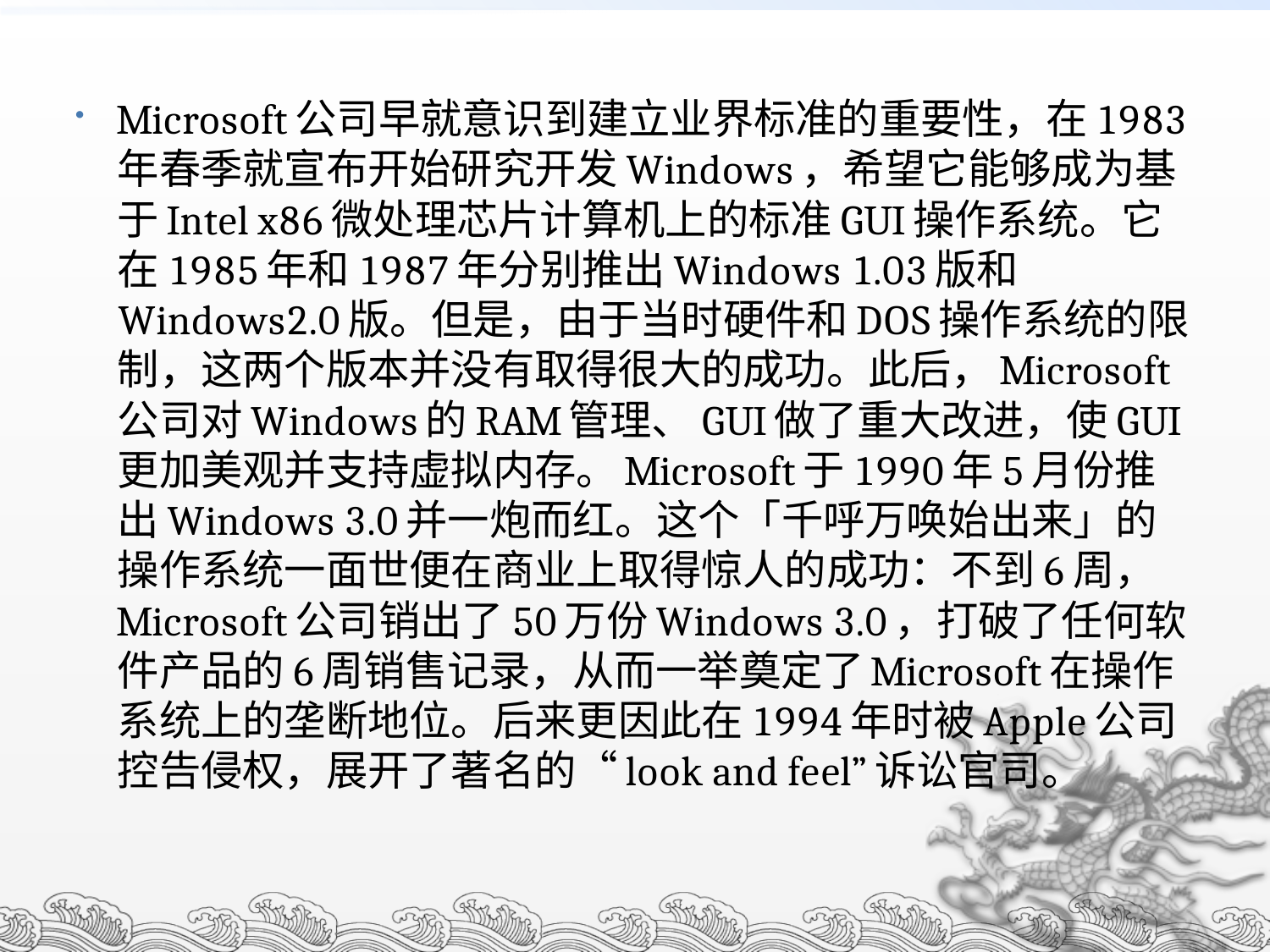

Microsoft公司早就意识到建立业界标准的重要性，在1983年春季就宣布开始研究开发Windows，希望它能够成为基于Intel x86微处理芯片计算机上的标准GUI操作系统。它在1985年和1987年分别推出Windows 1.03版和Windows2.0版。但是，由于当时硬件和DOS操作系统的限制，这两个版本并没有取得很大的成功。此后，Microsoft公司对Windows的RAM管理、GUI做了重大改进，使GUI更加美观并支持虚拟内存。Microsoft于1990年5月份推出Windows 3.0并一炮而红。这个「千呼万唤始出来」的操作系统一面世便在商业上取得惊人的成功：不到6周，Microsoft公司销出了50万份Windows 3.0，打破了任何软件产品的6周销售记录，从而一举奠定了Microsoft在操作系统上的垄断地位。后来更因此在1994年时被Apple公司控告侵权，展开了著名的“look and feel”诉讼官司。